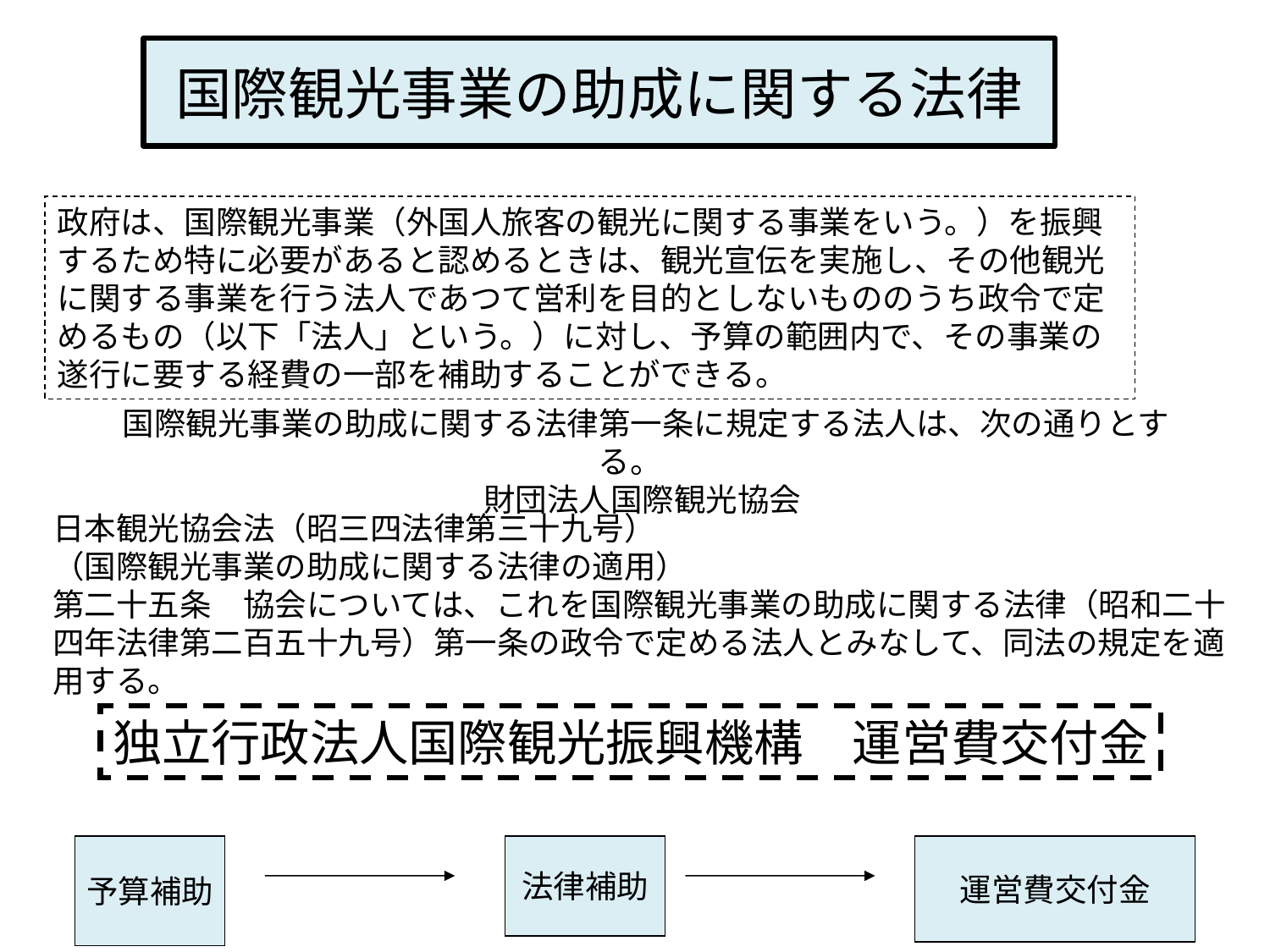

# 国際観光事業の助成に関する法律
政府は、国際観光事業（外国人旅客の観光に関する事業をいう。）を振興するため特に必要があると認めるときは、観光宣伝を実施し、その他観光に関する事業を行う法人であつて営利を目的としないもののうち政令で定めるもの（以下「法人」という。）に対し、予算の範囲内で、その事業の遂行に要する経費の一部を補助することができる。
　国際観光事業の助成に関する法律第一条に規定する法人は、次の通りとする。
　財団法人国際観光協会
日本観光協会法（昭三四法律第三十九号）
（国際観光事業の助成に関する法律の適用）
第二十五条　協会については、これを国際観光事業の助成に関する法律（昭和二十四年法律第二百五十九号）第一条の政令で定める法人とみなして、同法の規定を適用する。
独立行政法人国際観光振興機構　運営費交付金
予算補助
法律補助
運営費交付金